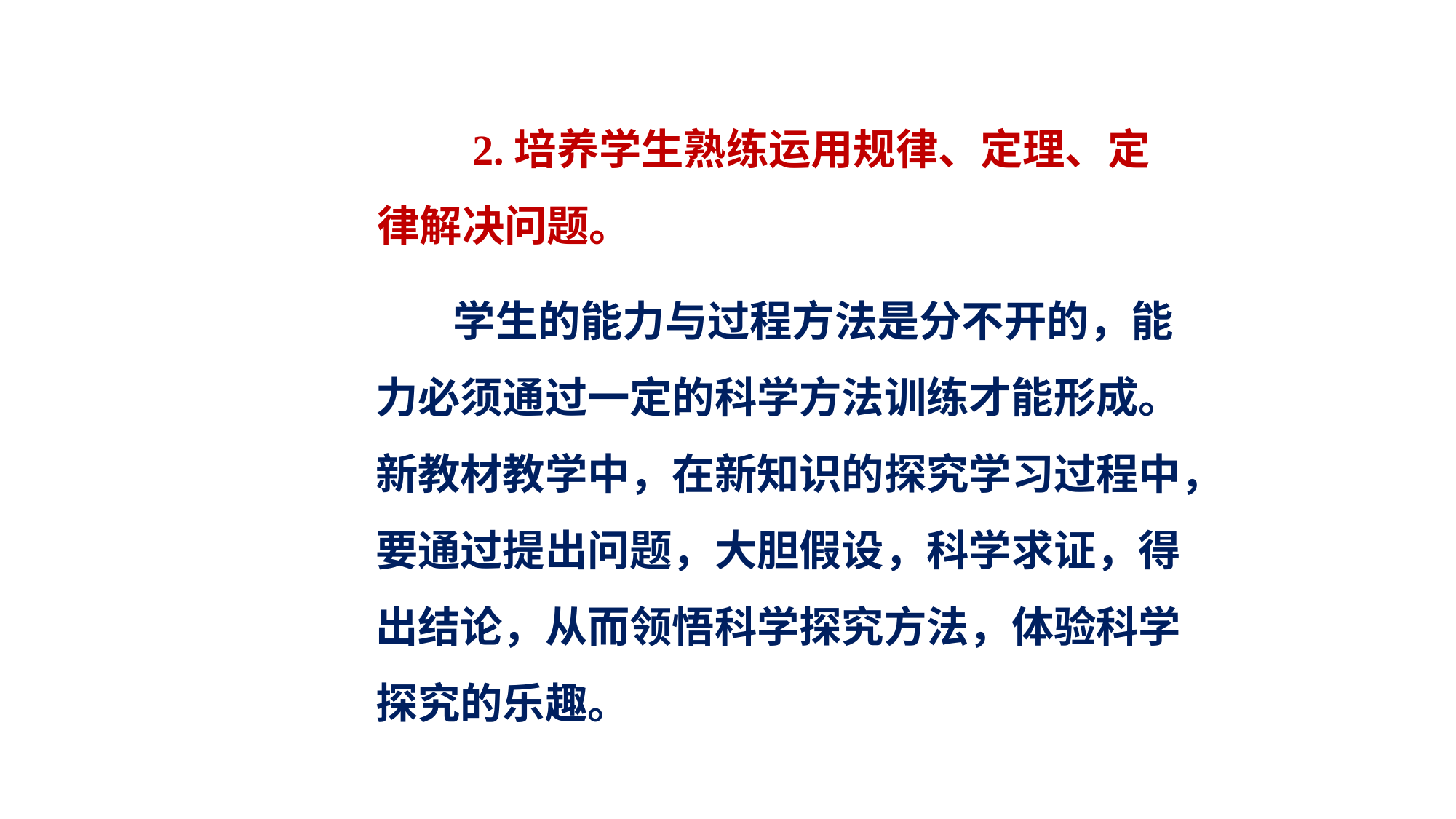

2.培养学生熟练运用规律、定理、定律解决问题。

       学生的能力与过程方法是分不开的，能
力必须通过一定的科学方法训练才能形成。
新教材教学中，在新知识的探究学习过程中，
要通过提出问题，大胆假设，科学求证，得
出结论，从而领悟科学探究方法，体验科学
探究的乐趣。